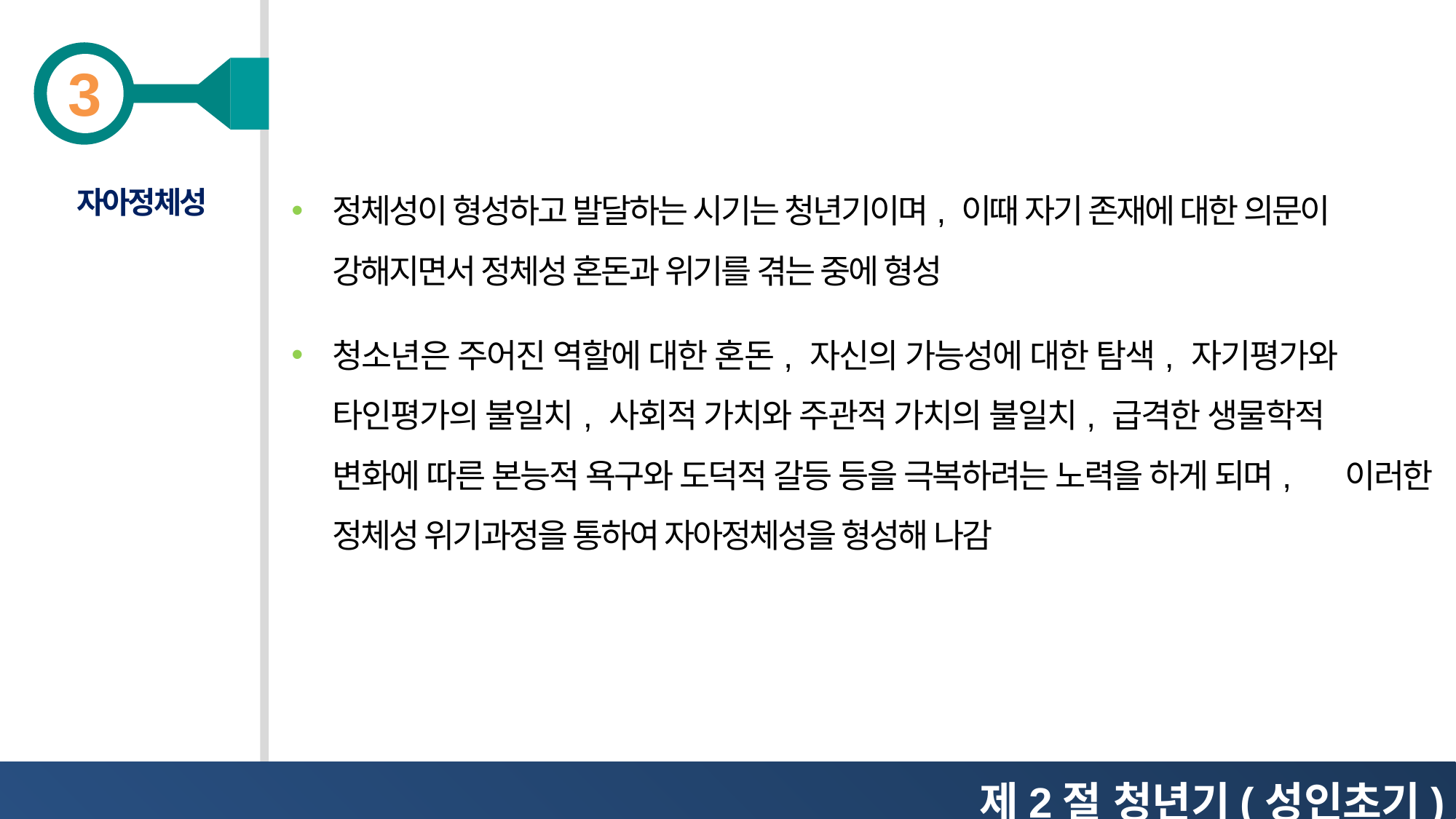

자아정체성
정체성이 형성하고 발달하는 시기는 청년기이며, 이때 자기 존재에 대한 의문이 강해지면서 정체성 혼돈과 위기를 겪는 중에 형성

청소년은 주어진 역할에 대한 혼돈, 자신의 가능성에 대한 탐색, 자기평가와             타인평가의 불일치, 사회적 가치와 주관적 가치의 불일치, 급격한 생물학적               변화에 따른 본능적 욕구와 도덕적 갈등 등을 극복하려는 노력을 하게 되며,      이러한 정체성 위기과정을 통하여 자아정체성을 형성해 나감
제2절 청년기(성인초기)